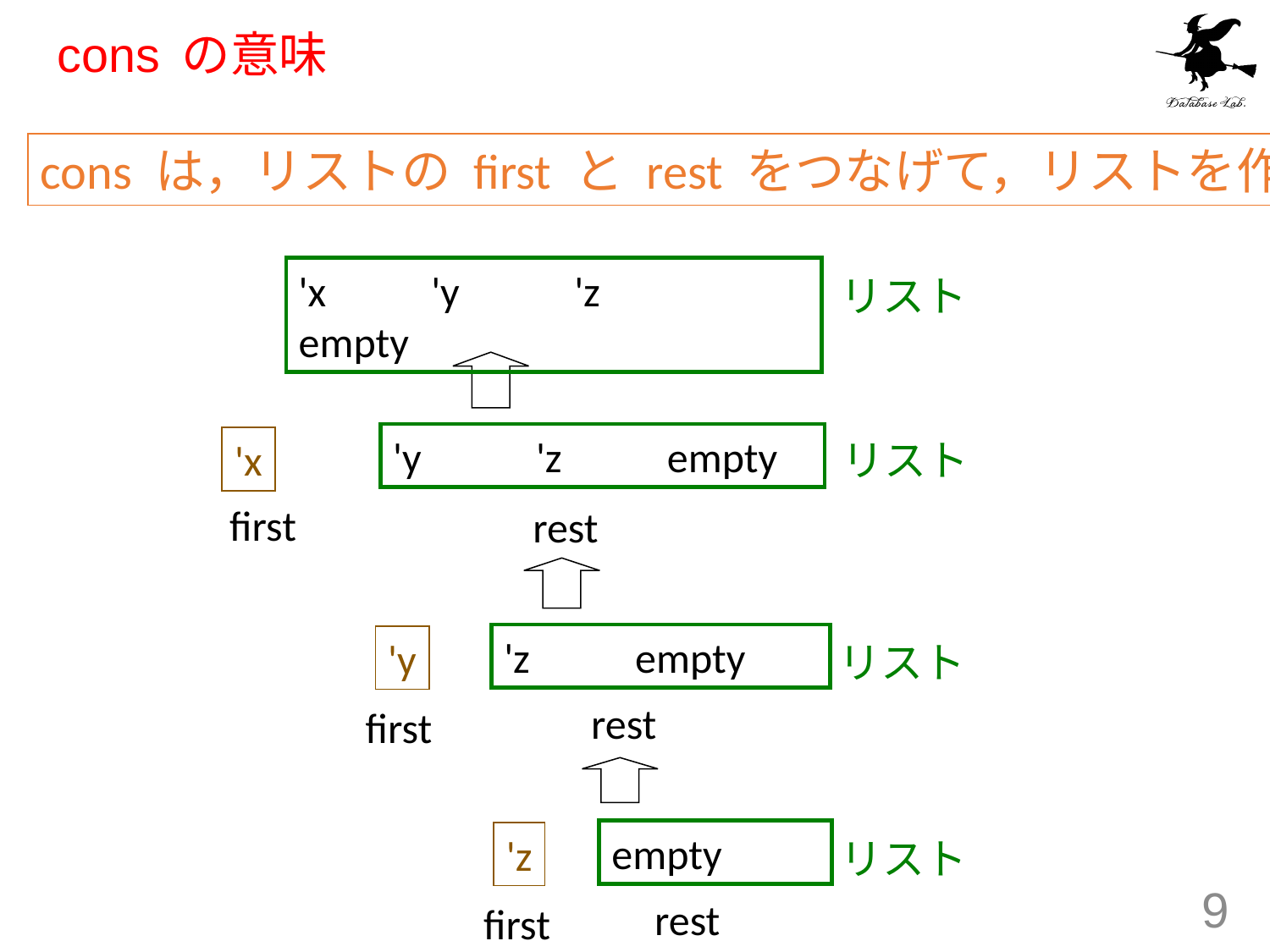

# cons の意味
cons は，リストの first と rest をつなげて，リストを作る
'x　　'y 　　'z　　empty
リスト

'y 　　'z　　empty
'x
リスト
first
rest

'z　　empty
'y
リスト
rest
first

empty
'z
リスト
9
rest
first